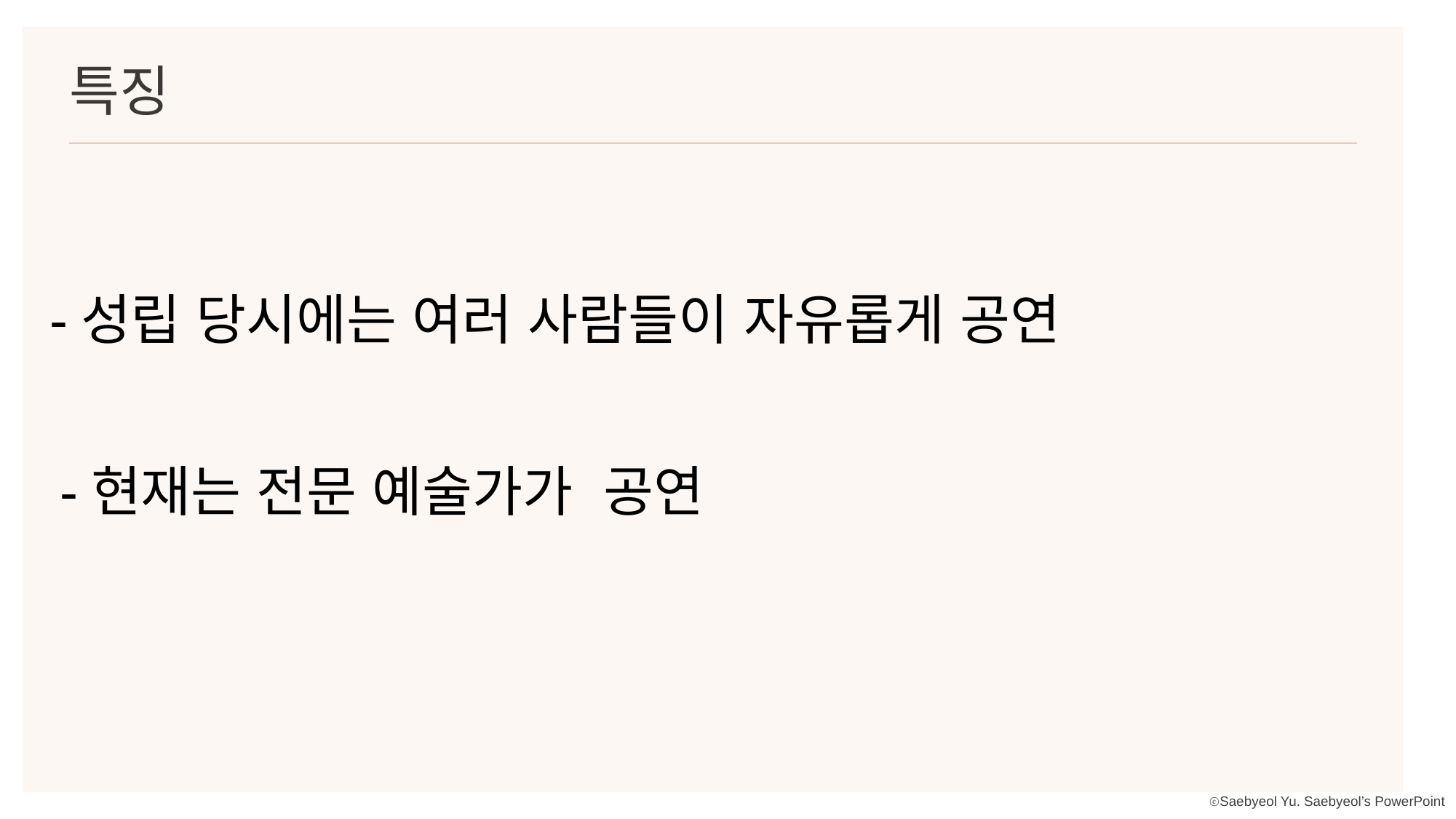

특징

-성립 당시에는 여러 사람들이 자유롭게 공연
-현재는 전문 예술가가  공연